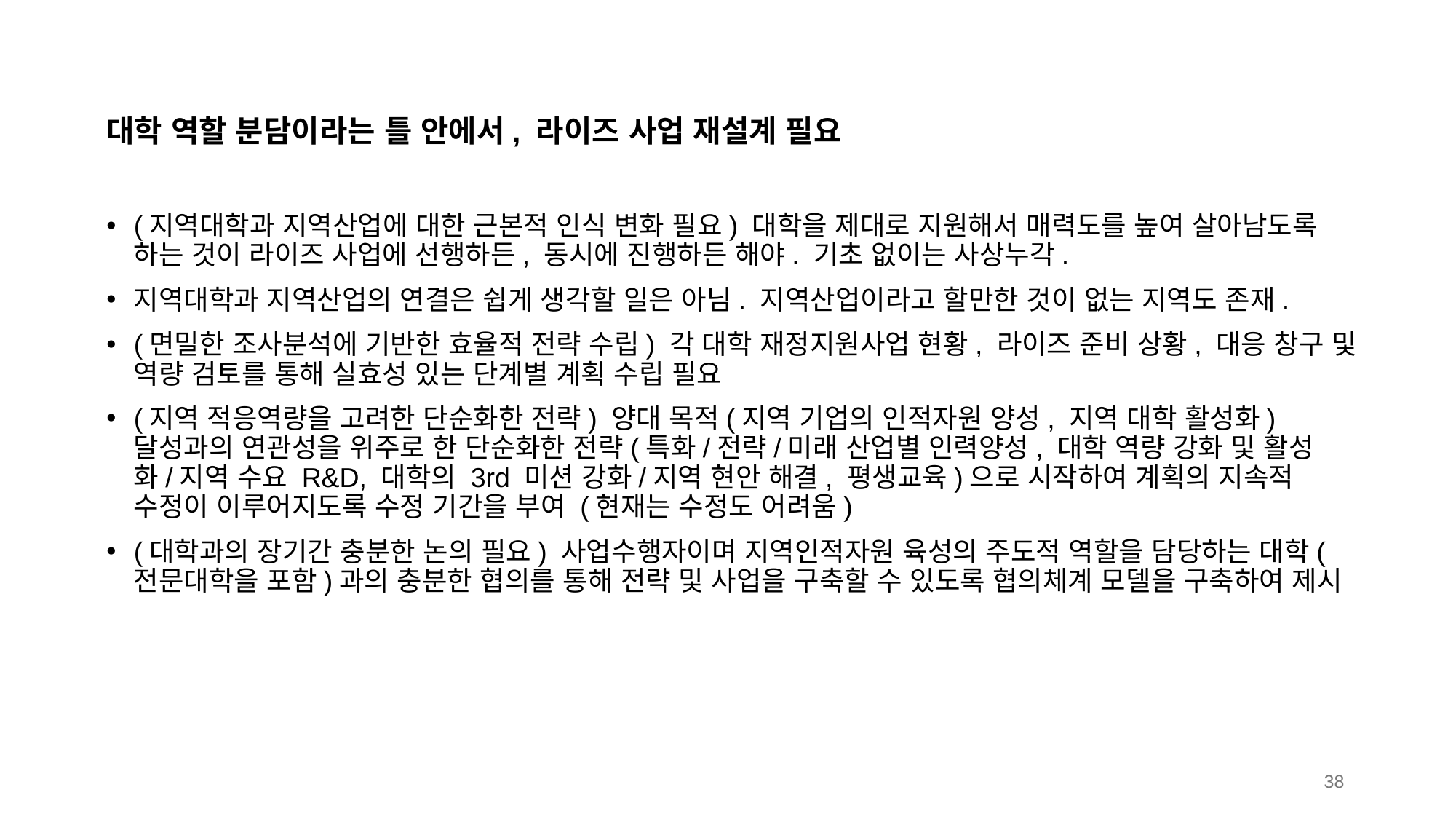

대학 역할 분담이라는 틀 안에서, 라이즈 사업 재설계 필요

(지역대학과 지역산업에 대한 근본적 인식 변화 필요) 대학을 제대로 지원해서 매력도를 높여 살아남도록 하는 것이 라이즈 사업에 선행하든, 동시에 진행하든 해야. 기초 없이는 사상누각.
지역대학과 지역산업의 연결은 쉽게 생각할 일은 아님. 지역산업이라고 할만한 것이 없는 지역도 존재.
(면밀한 조사분석에 기반한 효율적 전략 수립) 각 대학 재정지원사업 현황, 라이즈 준비 상황, 대응 창구 및 역량 검토를 통해 실효성 있는 단계별 계획 수립 필요
(지역 적응역량을 고려한 단순화한 전략) 양대 목적(지역 기업의 인적자원 양성, 지역 대학 활성화) 달성과의 연관성을 위주로 한 단순화한 전략(특화/전략/미래 산업별 인력양성, 대학 역량 강화 및 활성화/지역 수요 R&D, 대학의 3rd 미션 강화/지역 현안 해결, 평생교육)으로 시작하여 계획의 지속적 수정이 이루어지도록 수정 기간을 부여 (현재는 수정도 어려움)
(대학과의 장기간 충분한 논의 필요) 사업수행자이며 지역인적자원 육성의 주도적 역할을 담당하는 대학(전문대학을 포함)과의 충분한 협의를 통해 전략 및 사업을 구축할 수 있도록 협의체계 모델을 구축하여 제시
38